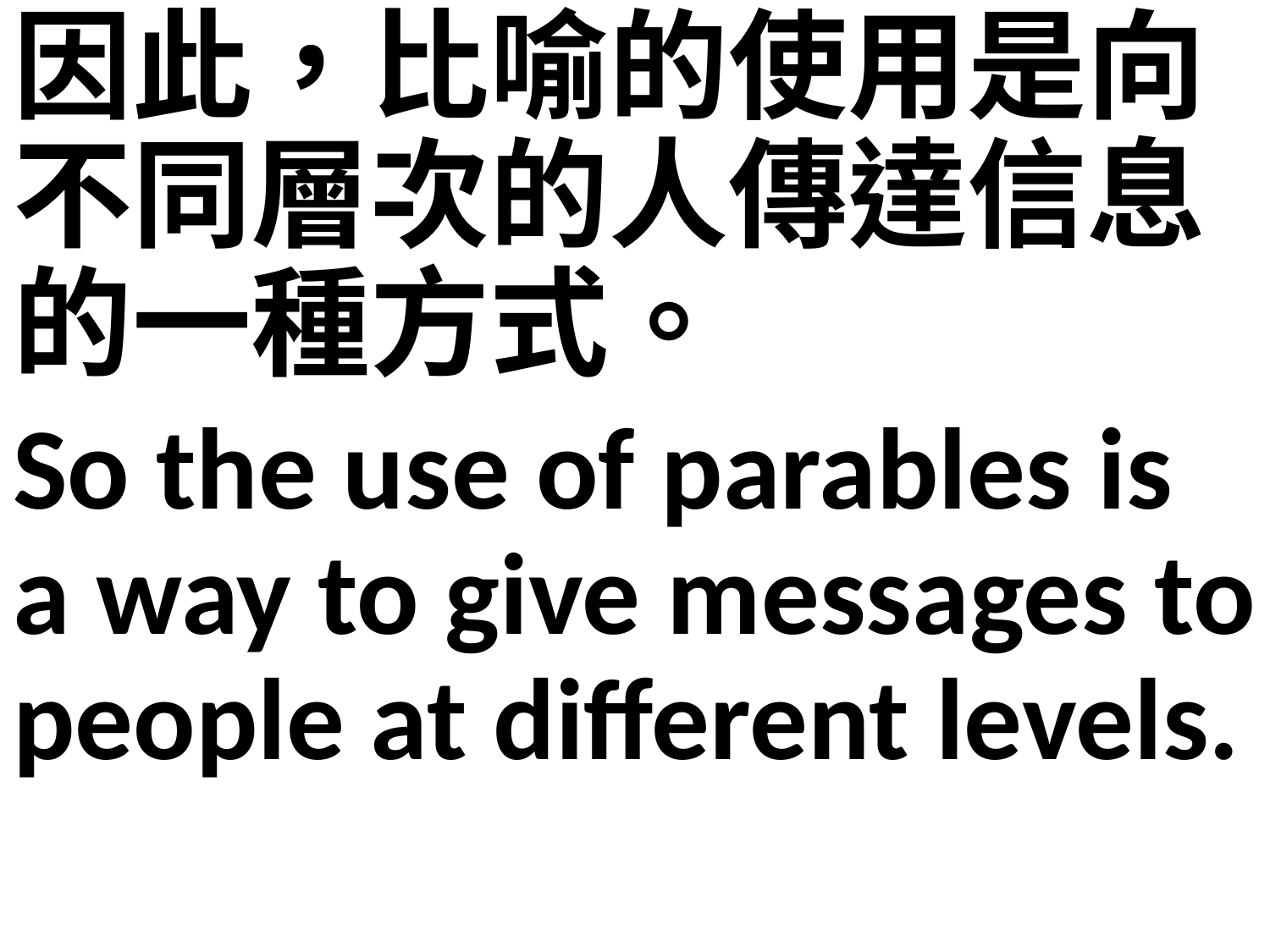

因此，比喻的使用是向不同層次的人傳達信息的一種方式。
So the use of parables is a way to give messages to people at different levels.